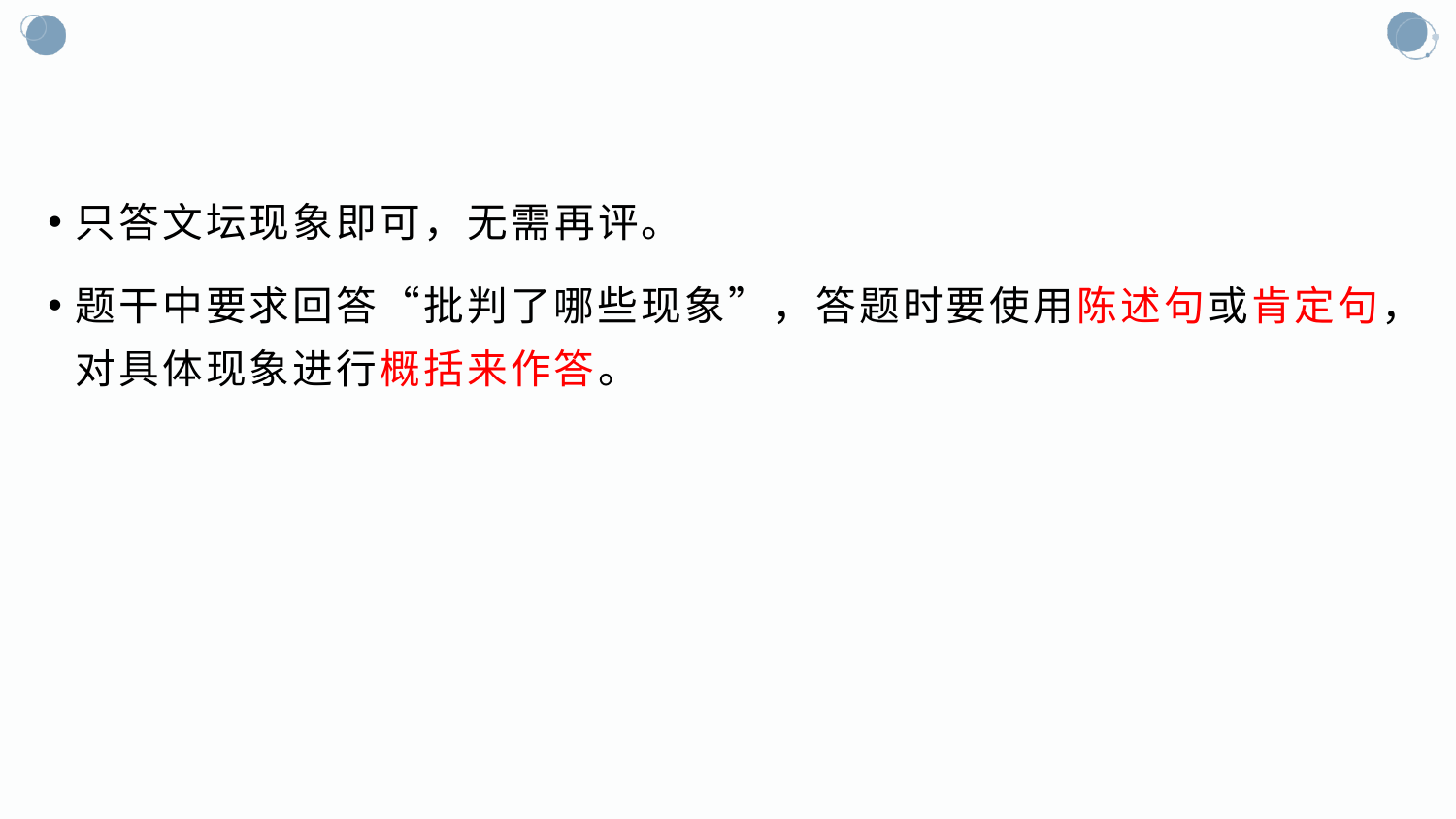

只答文坛现象即可，无需再评。
题干中要求回答“批判了哪些现象”，答题时要使用陈述句或肯定句，对具体现象进行概括来作答。